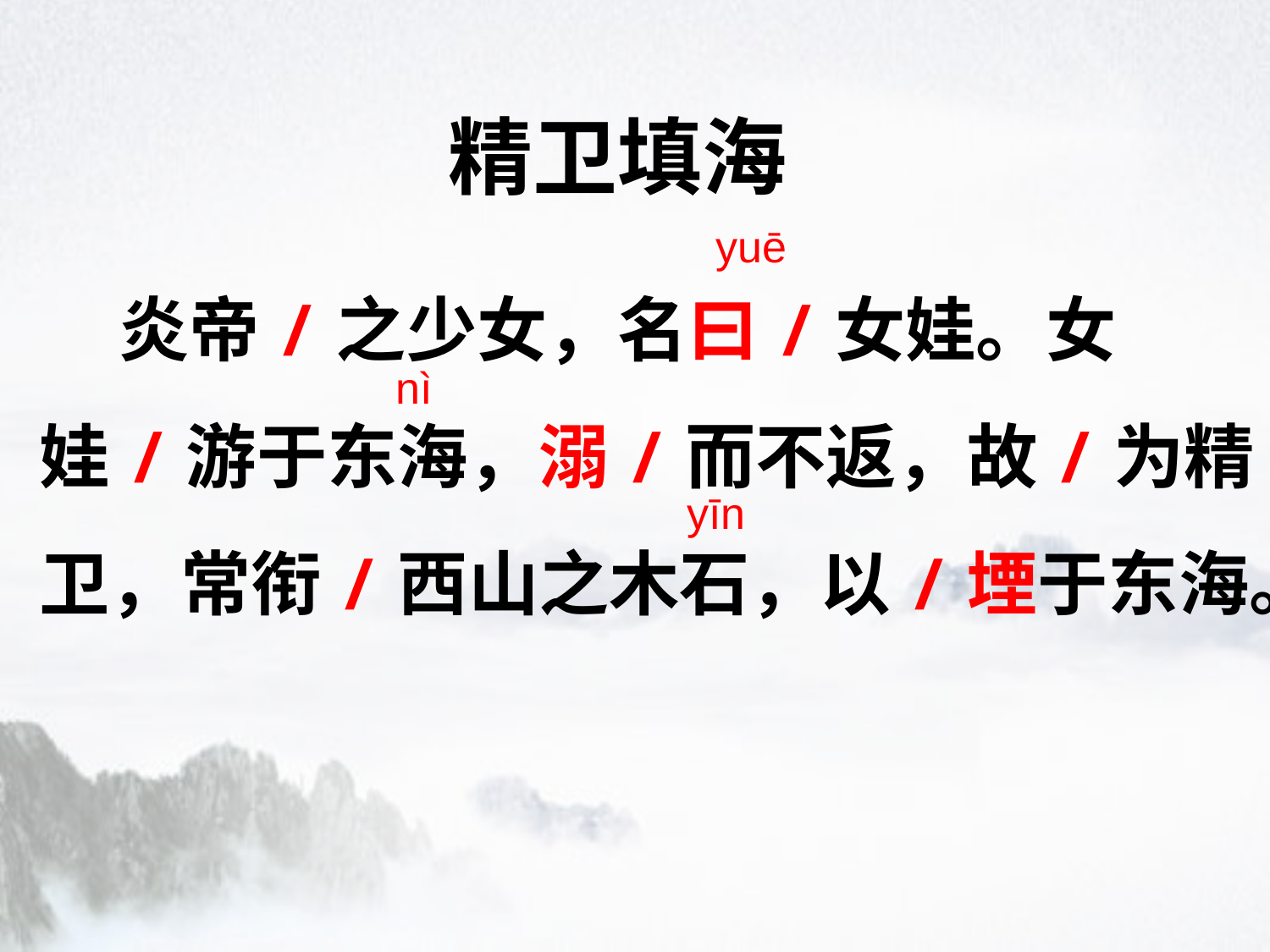

精卫填海
yuē
     炎帝/之少女，名曰/女娃。女娃/游于东海，溺/而不返，故/为精卫，常衔/西山之木石，以/堙于东海。
nì
yīn